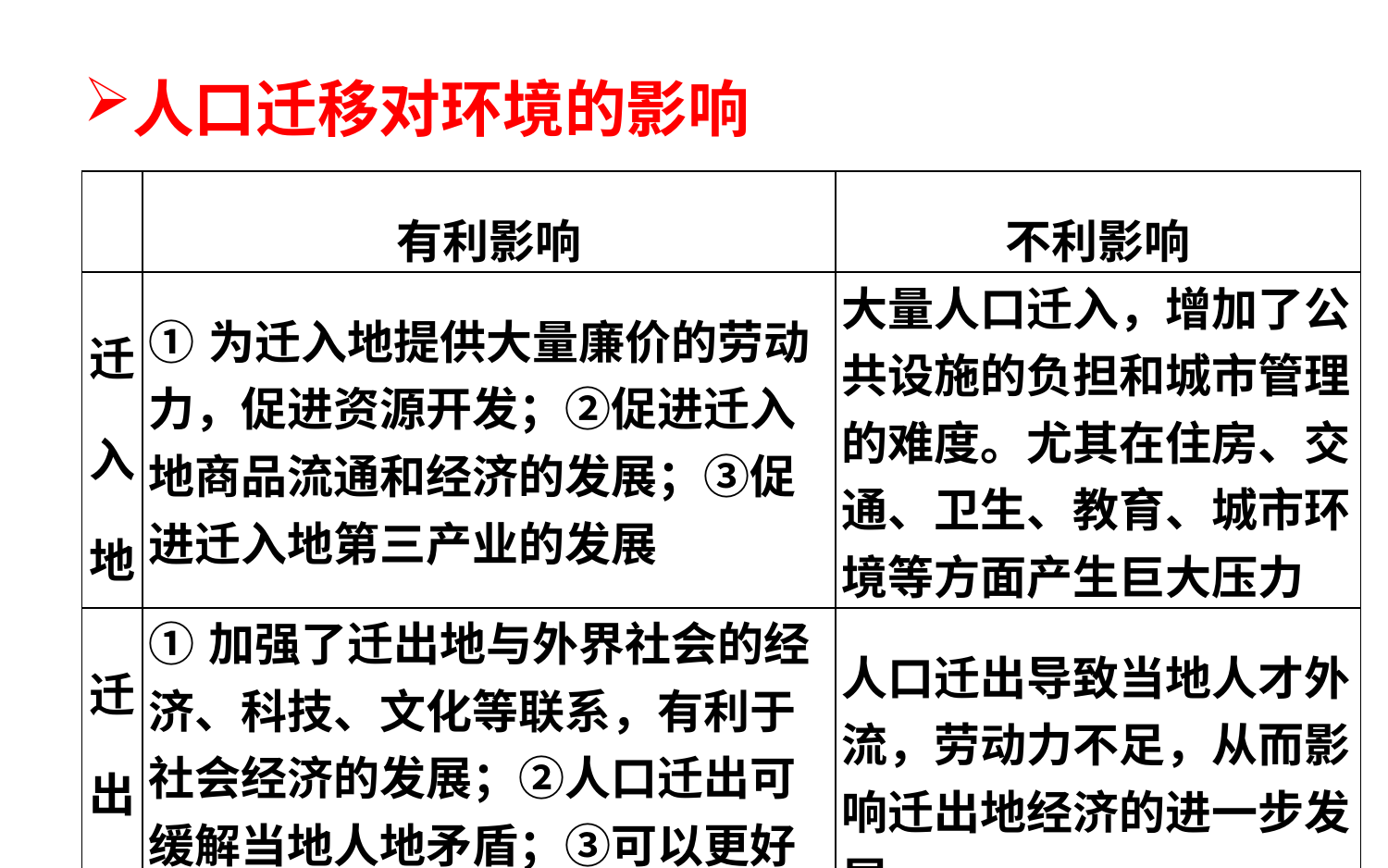

# 人口迁移对环境的影响
|  | 有利影响 | 不利影响 |
| --- | --- | --- |
| 迁入地 | ①为迁入地提供大量廉价的劳动力，促进资源开发；②促进迁入地商品流通和经济的发展；③促进迁入地第三产业的发展 | 大量人口迁入，增加了公共设施的负担和城市管理的难度。尤其在住房、交通、卫生、教育、城市环境等方面产生巨大压力 |
| 迁出地 | ①加强了迁出地与外界社会的经济、科技、文化等联系，有利于社会经济的发展；②人口迁出可缓解当地人地矛盾；③可以更好地开发利用土地资源 | 人口迁出导致当地人才外流，劳动力不足，从而影响迁出地经济的进一步发展 |